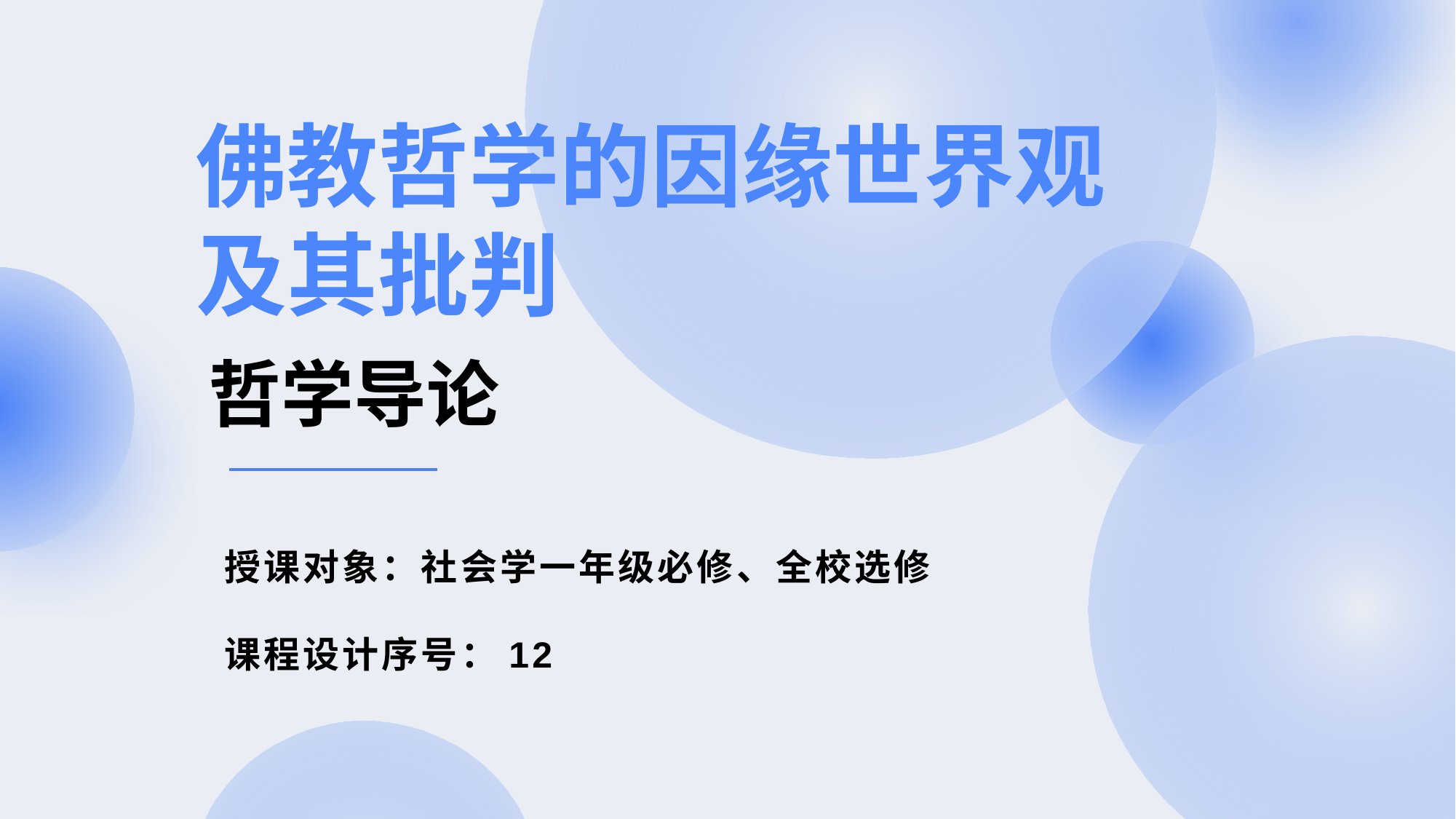

佛教哲学的因缘世界观及其批判

哲学导论
授课对象：社会学一年级必修、全校选修

课程设计序号：12